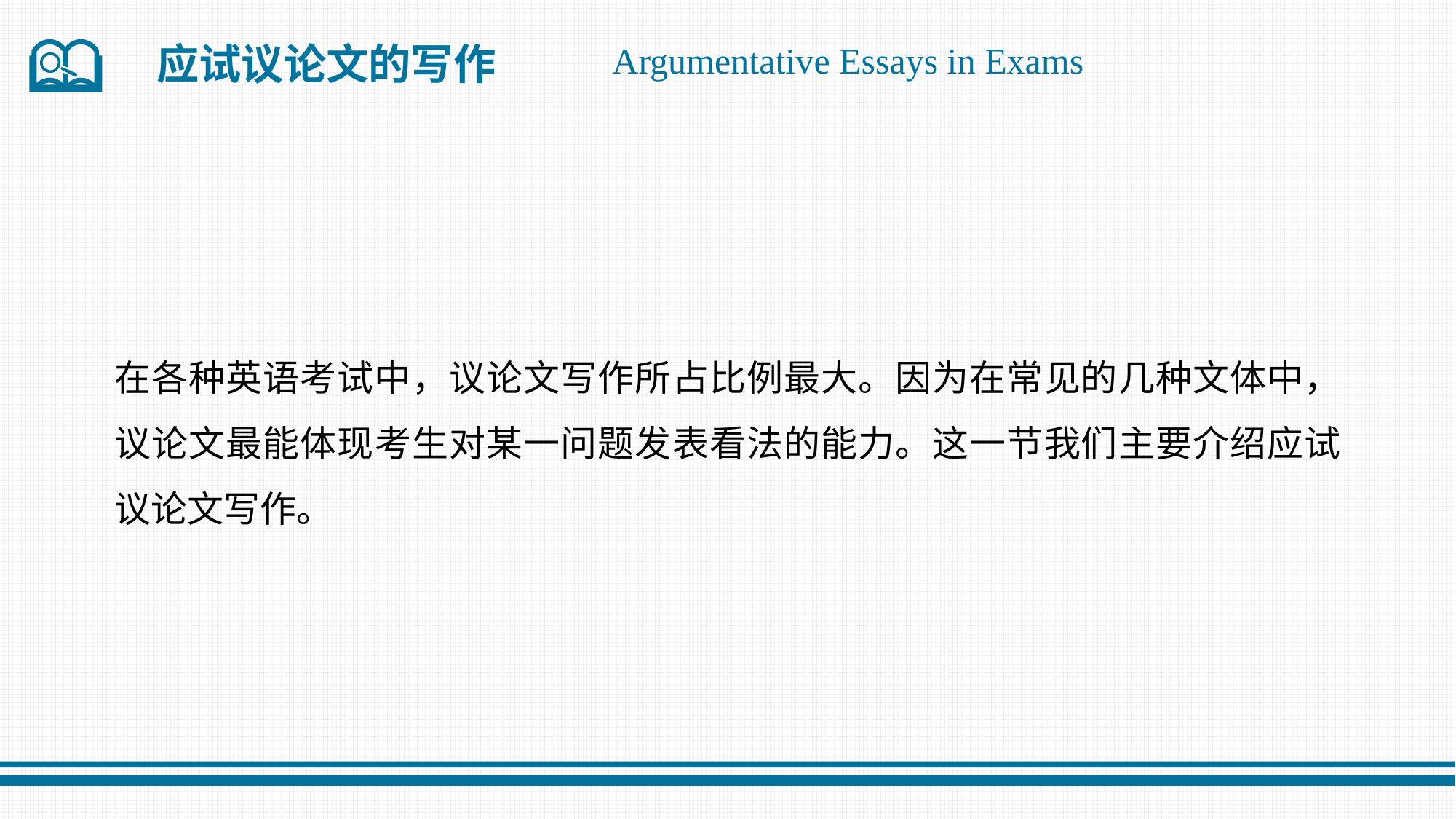

应试议论文的写作
Argumentative Essays in Exams
在各种英语考试中，议论文写作所占比例最大。因为在常见的几种文体中，议论文最能体现考生对某一问题发表看法的能力。这一节我们主要介绍应试议论文写作。